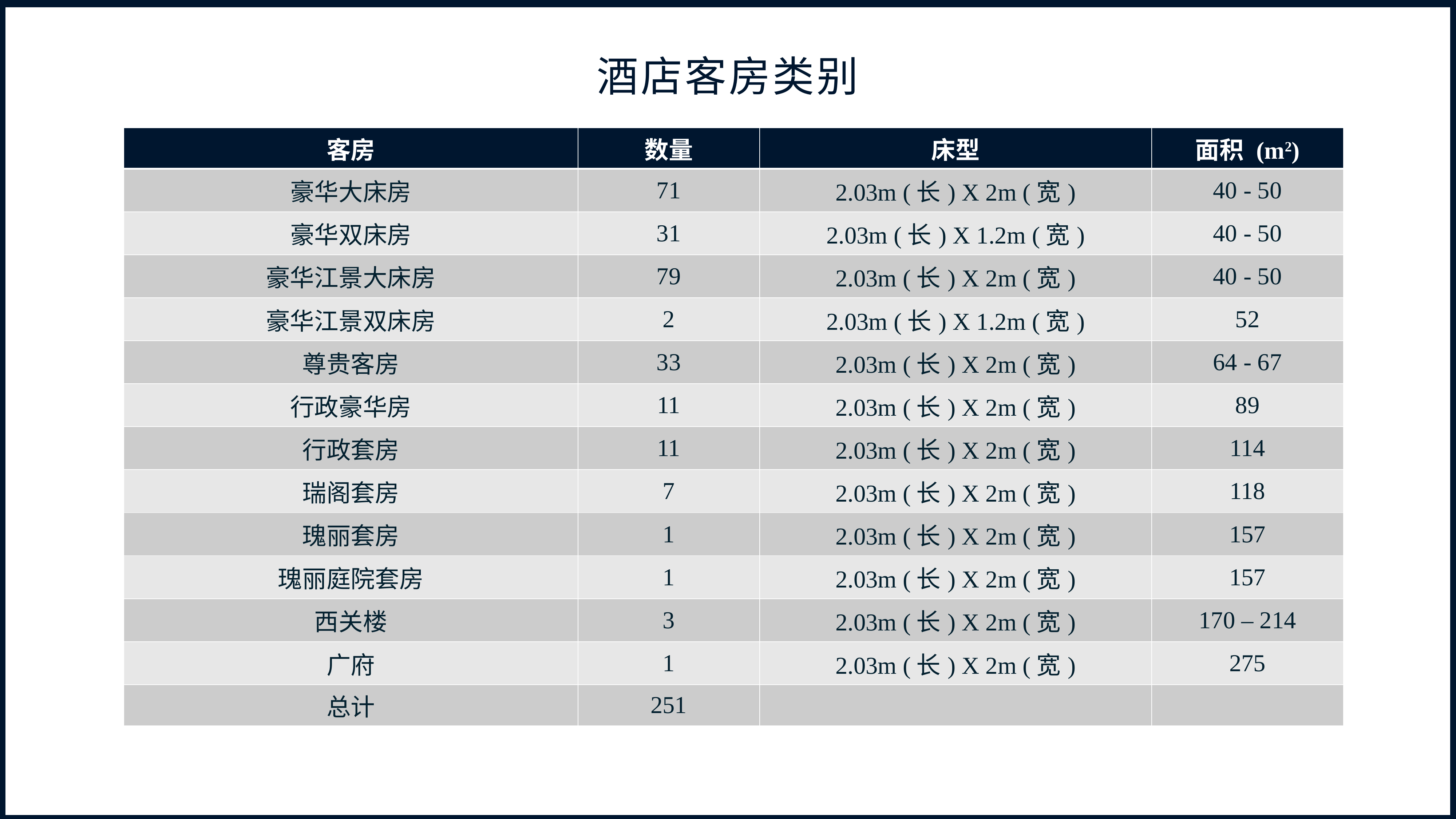

酒店客房类别
| 客房 | 数量 | 床型 | 面积 (m2) |
| --- | --- | --- | --- |
| 豪华大床房 | 71 | 2.03m (长) X 2m (宽) | 40 - 50 |
| 豪华双床房 | 31 | 2.03m (长) X 1.2m (宽) | 40 - 50 |
| 豪华江景大床房 | 79 | 2.03m (长) X 2m (宽) | 40 - 50 |
| 豪华江景双床房 | 2 | 2.03m (长) X 1.2m (宽) | 52 |
| 尊贵客房 | 33 | 2.03m (长) X 2m (宽) | 64 - 67 |
| 行政豪华房 | 11 | 2.03m (长) X 2m (宽) | 89 |
| 行政套房 | 11 | 2.03m (长) X 2m (宽) | 114 |
| 瑞阁套房 | 7 | 2.03m (长) X 2m (宽) | 118 |
| 瑰丽套房 | 1 | 2.03m (长) X 2m (宽) | 157 |
| 瑰丽庭院套房 | 1 | 2.03m (长) X 2m (宽) | 157 |
| 西关楼 | 3 | 2.03m (长) X 2m (宽) | 170 – 214 |
| 广府 | 1 | 2.03m (长) X 2m (宽) | 275 |
| 总计 | 251 |  |  |